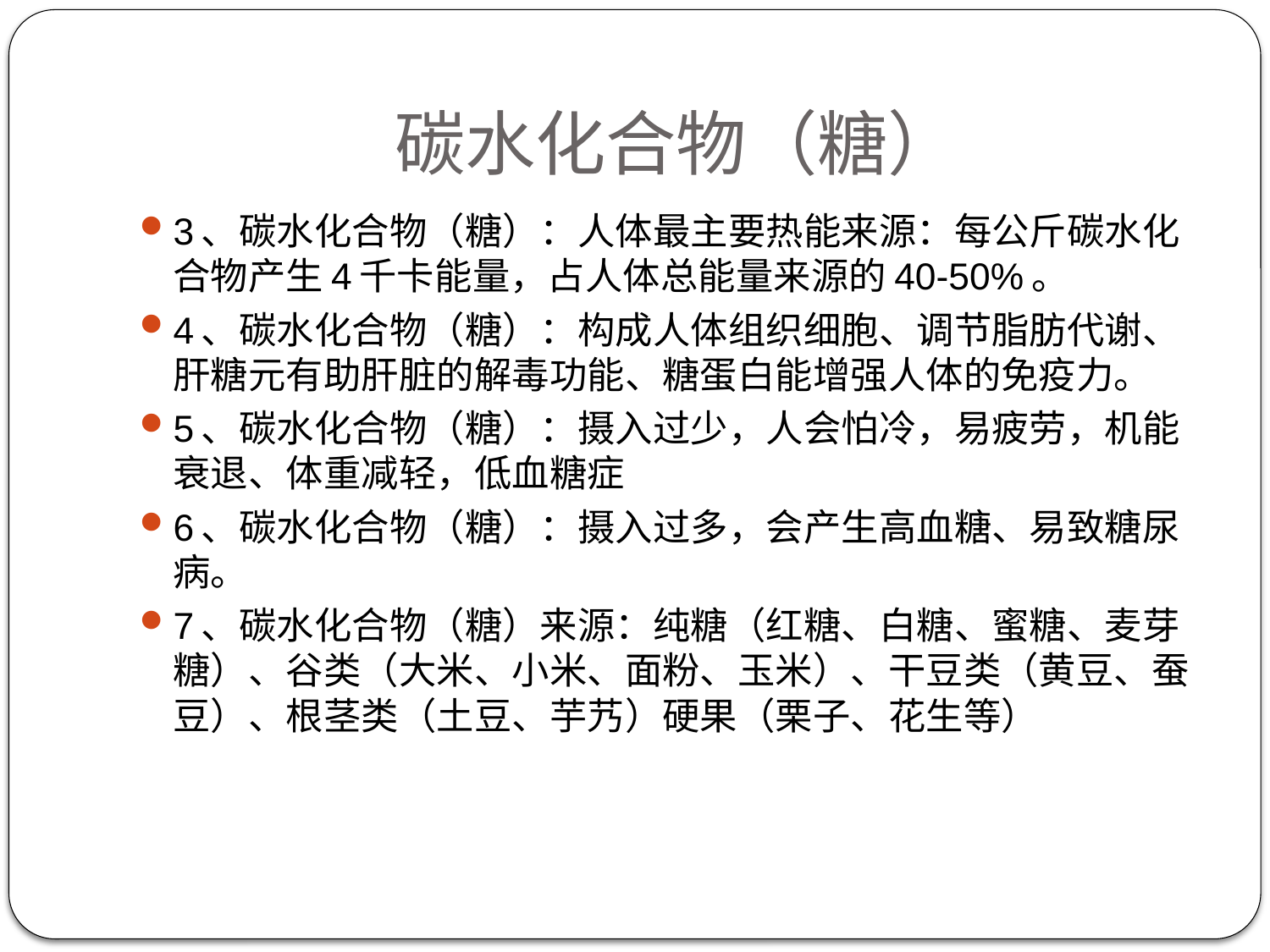

# 碳水化合物（糖）
3、碳水化合物（糖）：人体最主要热能来源：每公斤碳水化合物产生4千卡能量，占人体总能量来源的40-50%。
4、碳水化合物（糖）：构成人体组织细胞、调节脂肪代谢、肝糖元有助肝脏的解毒功能、糖蛋白能增强人体的免疫力。
5、碳水化合物（糖）：摄入过少，人会怕冷，易疲劳，机能衰退、体重减轻，低血糖症
6、碳水化合物（糖）：摄入过多，会产生高血糖、易致糖尿病。
7、碳水化合物（糖）来源：纯糖（红糖、白糖、蜜糖、麦芽糖）、谷类（大米、小米、面粉、玉米）、干豆类（黄豆、蚕豆）、根茎类（土豆、芋艿）硬果（栗子、花生等）